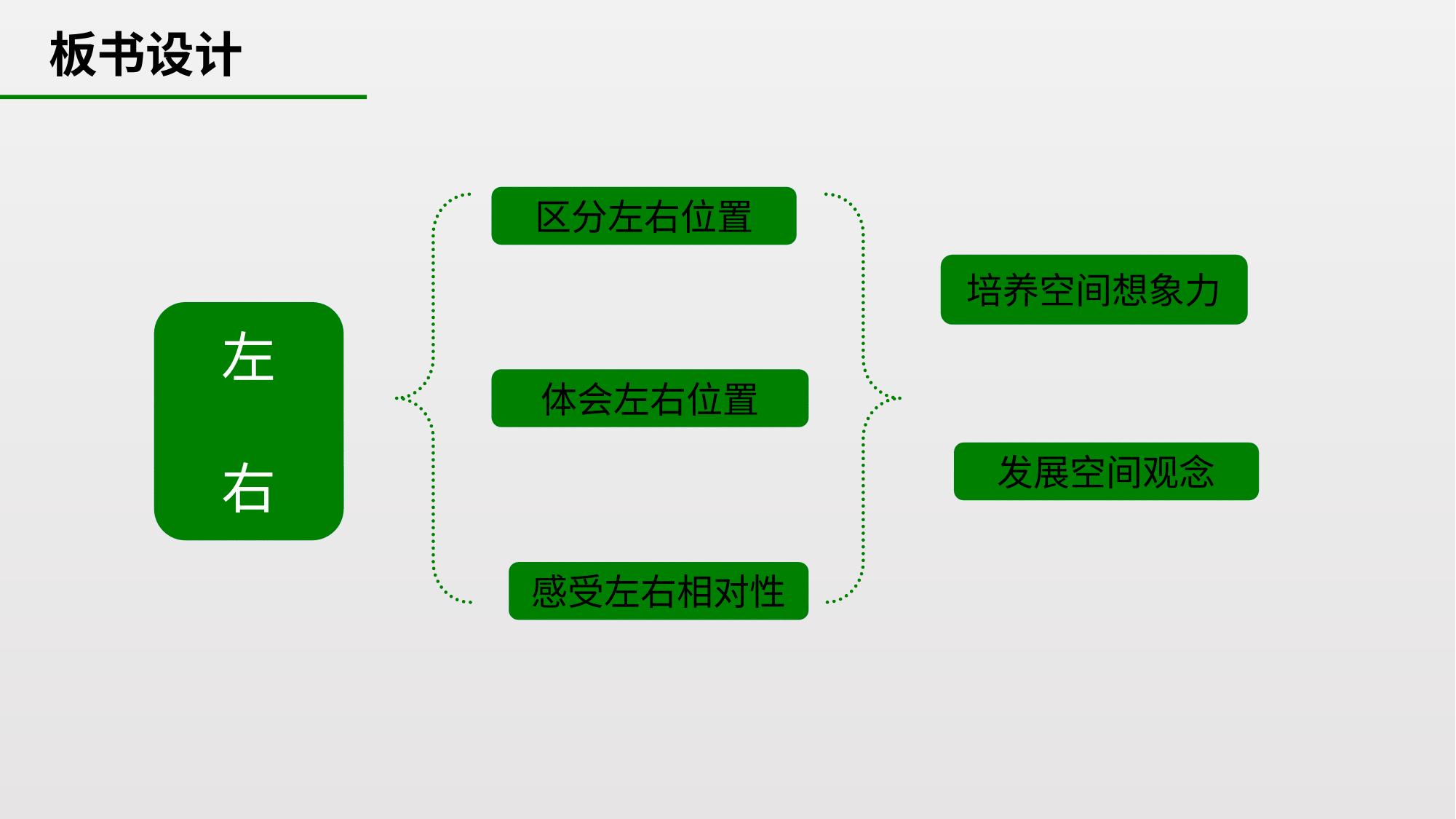

板书设计

区分左右位置

培养空间想象力
左

右
体会左右位置
发展空间观念
感受左右相对性